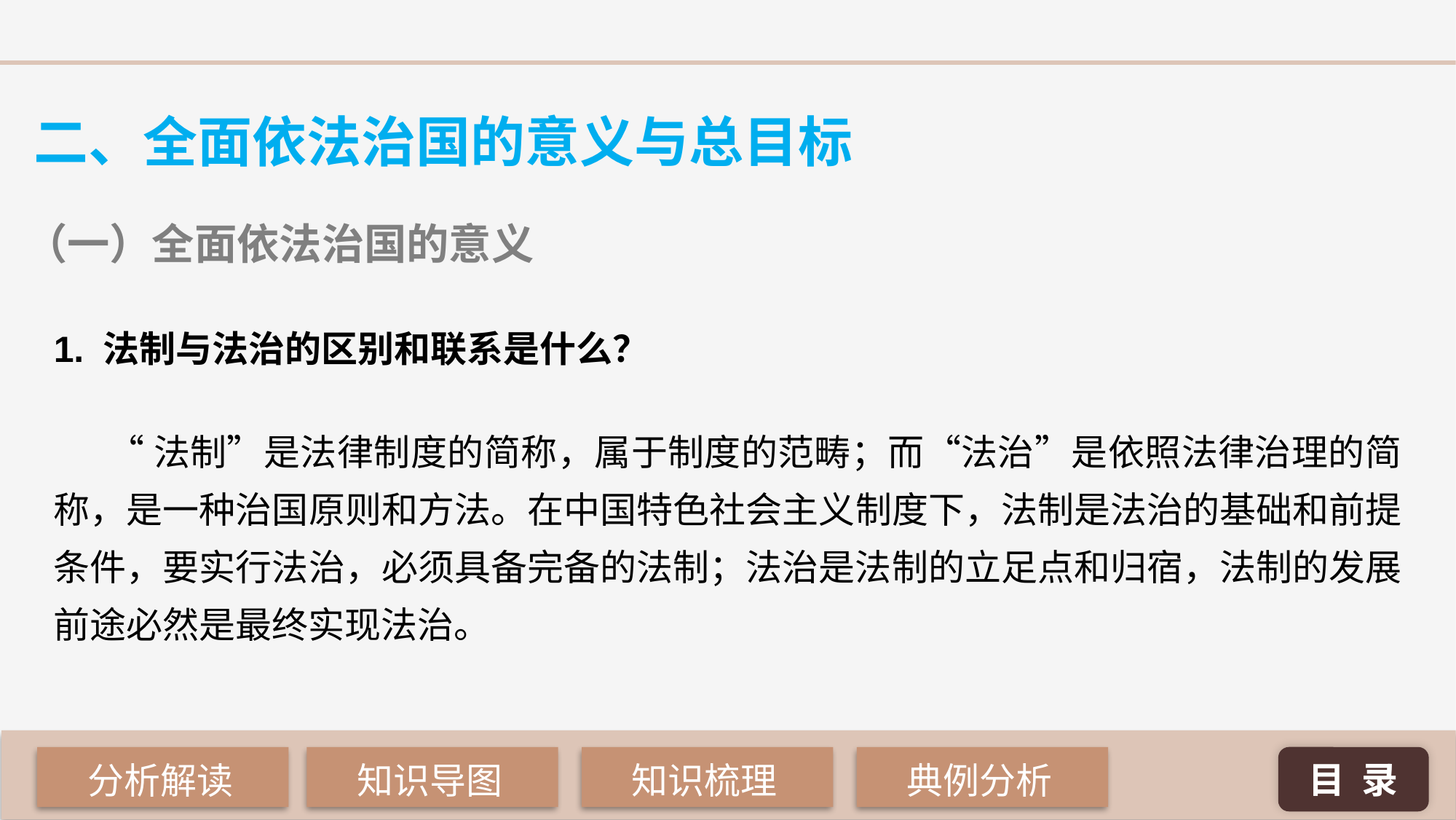

二、全面依法治国的意义与总目标
（一）全面依法治国的意义
1. 法制与法治的区别和联系是什么？
“法制”是法律制度的简称，属于制度的范畴；而“法治”是依照法律治理的简称，是一种治国原则和方法。在中国特色社会主义制度下，法制是法治的基础和前提条件，要实行法治，必须具备完备的法制；法治是法制的立足点和归宿，法制的发展前途必然是最终实现法治。